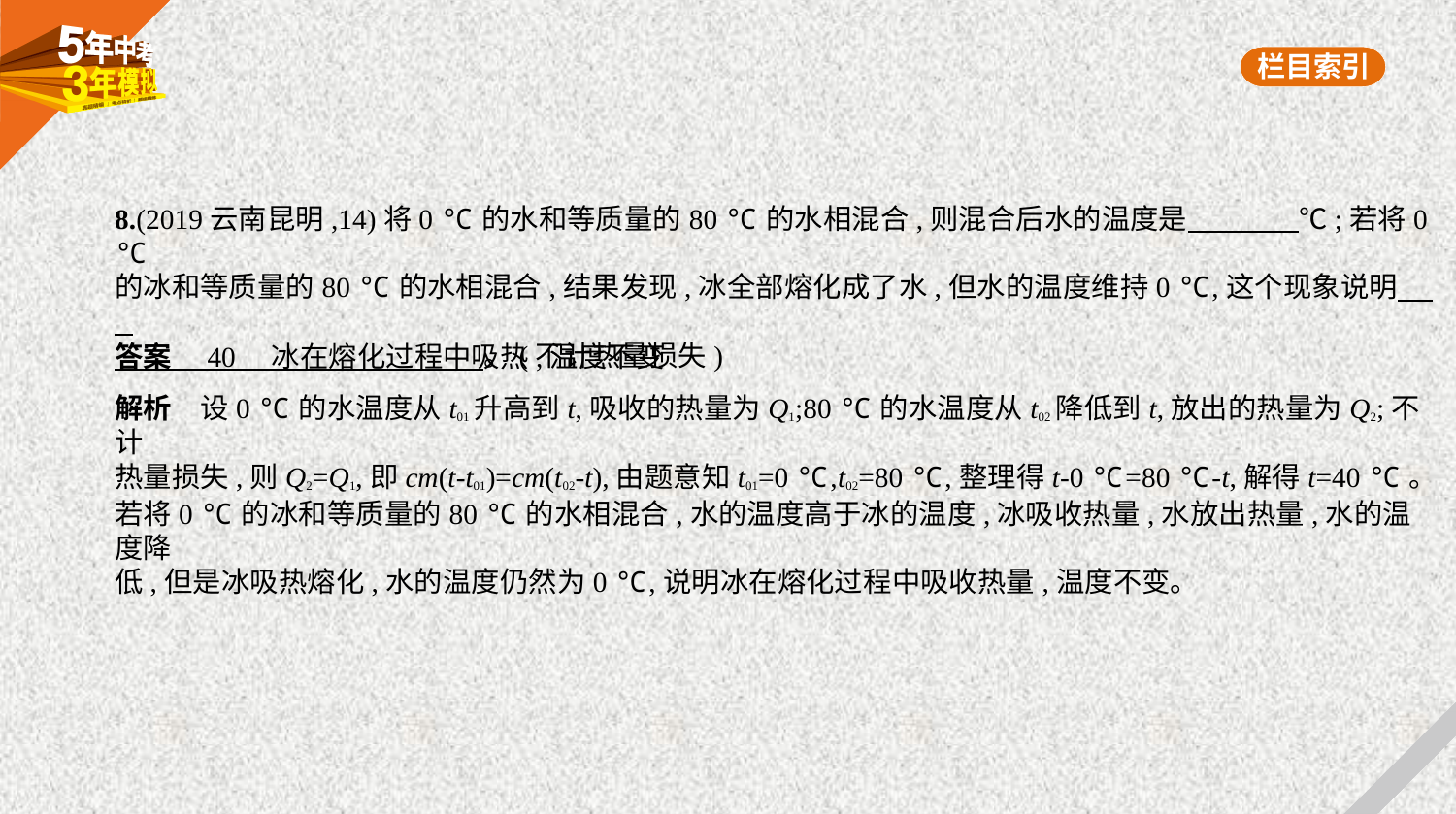

8.(2019云南昆明,14)将0 ℃的水和等质量的80 ℃的水相混合,则混合后水的温度是　　　    ℃;若将0 ℃
的冰和等质量的80 ℃的水相混合,结果发现,冰全部熔化成了水,但水的温度维持0 ℃,这个现象说明　    
　　　　　　　　　　　　    。(不计热量损失)
答案　40　冰在熔化过程中吸热,温度不变
解析　设0 ℃的水温度从t01升高到t,吸收的热量为Q1;80 ℃的水温度从t02降低到t,放出的热量为Q2;不计
热量损失,则Q2=Q1,即cm(t-t01)=cm(t02-t),由题意知t01=0 ℃,t02=80 ℃,整理得t-0 ℃=80 ℃-t,解得t=40 ℃。
若将0 ℃的冰和等质量的80 ℃的水相混合,水的温度高于冰的温度,冰吸收热量,水放出热量,水的温度降
低,但是冰吸热熔化,水的温度仍然为0 ℃,说明冰在熔化过程中吸收热量,温度不变。